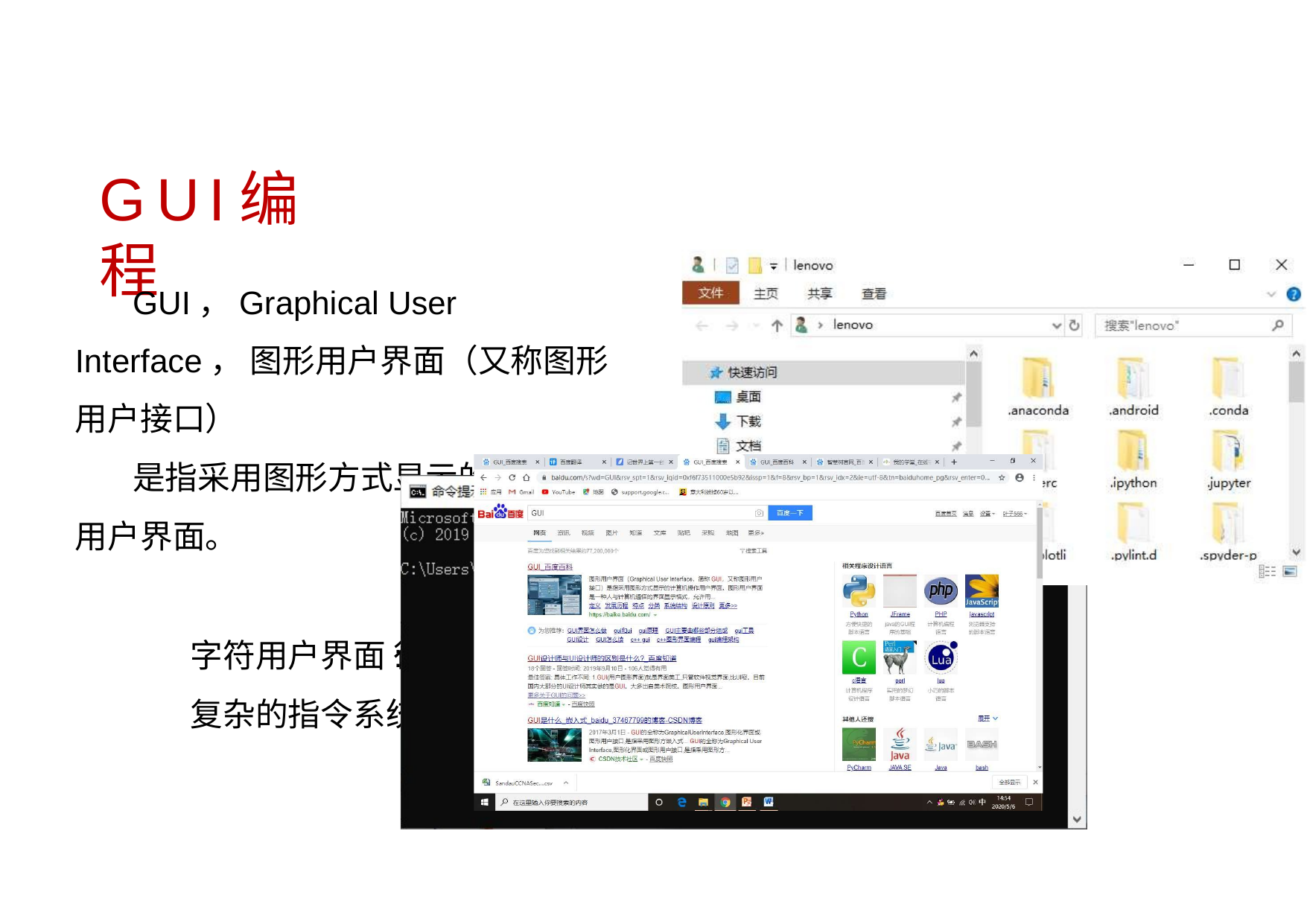

# GUI编程

GUI，Graphical User	Interface， 图形用户界面（又称图形用户接口）
是指采用图形方式显示的计算机操作 用户界面。

字符用户界面:
复杂的指令系统进

行操作